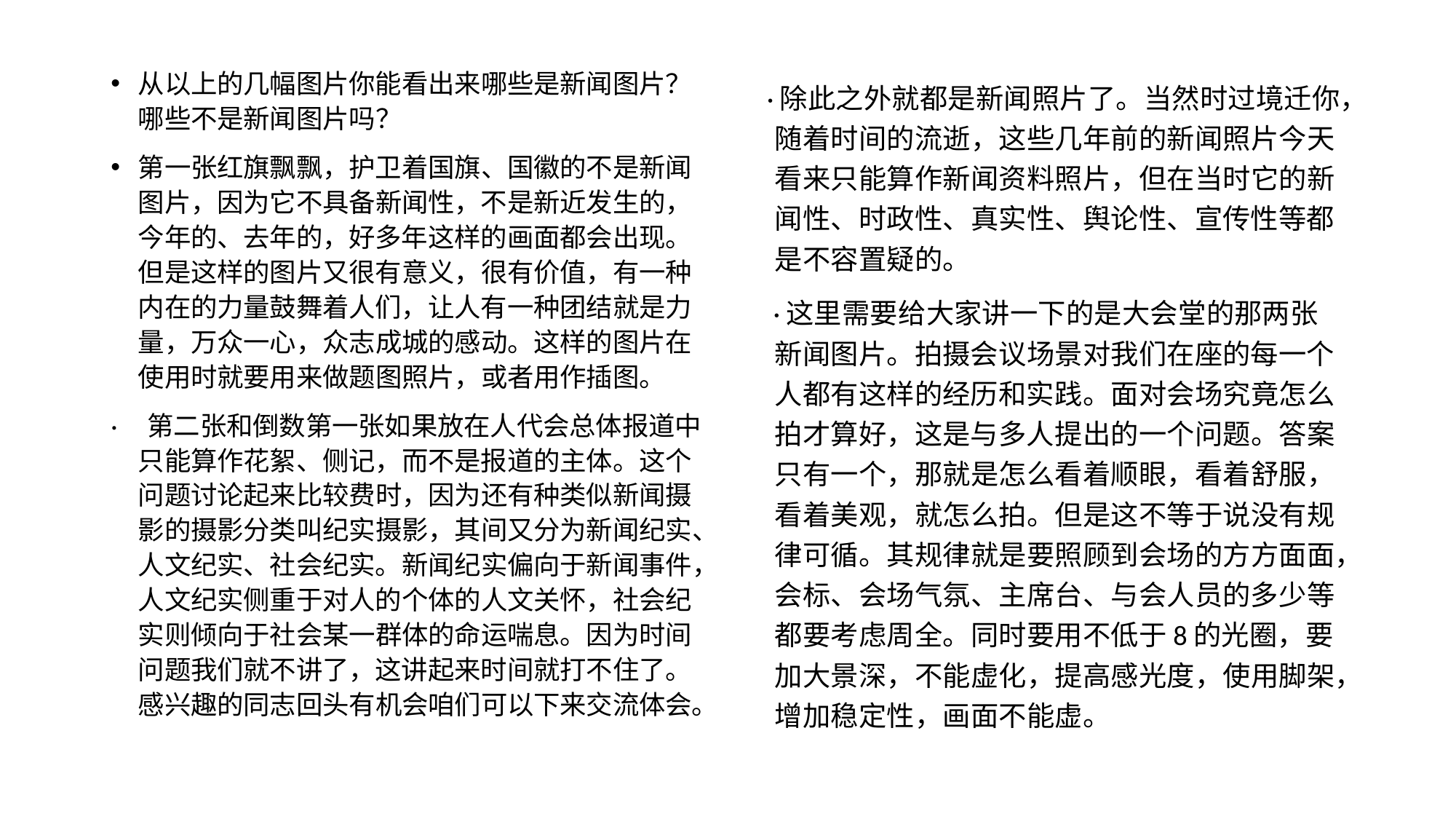

从以上的几幅图片你能看出来哪些是新闻图片？哪些不是新闻图片吗？
第一张红旗飘飘，护卫着国旗、国徽的不是新闻图片，因为它不具备新闻性，不是新近发生的，今年的、去年的，好多年这样的画面都会出现。但是这样的图片又很有意义，很有价值，有一种内在的力量鼓舞着人们，让人有一种团结就是力量，万众一心，众志成城的感动。这样的图片在使用时就要用来做题图照片，或者用作插图。
·    第二张和倒数第一张如果放在人代会总体报道中只能算作花絮、侧记，而不是报道的主体。这个问题讨论起来比较费时，因为还有种类似新闻摄影的摄影分类叫纪实摄影，其间又分为新闻纪实、人文纪实、社会纪实。新闻纪实偏向于新闻事件，人文纪实侧重于对人的个体的人文关怀，社会纪实则倾向于社会某一群体的命运喘息。因为时间问题我们就不讲了，这讲起来时间就打不住了。感兴趣的同志回头有机会咱们可以下来交流体会。

   ·除此之外就都是新闻照片了。当然时过境迁你，随着时间的流逝，这些几年前的新闻照片今天看来只能算作新闻资料照片，但在当时它的新闻性、时政性、真实性、舆论性、宣传性等都是不容置疑的。
    ·这里需要给大家讲一下的是大会堂的那两张新闻图片。拍摄会议场景对我们在座的每一个人都有这样的经历和实践。面对会场究竟怎么拍才算好，这是与多人提出的一个问题。答案只有一个，那就是怎么看着顺眼，看着舒服，看着美观，就怎么拍。但是这不等于说没有规律可循。其规律就是要照顾到会场的方方面面，会标、会场气氛、主席台、与会人员的多少等都要考虑周全。同时要用不低于8的光圈，要加大景深，不能虚化，提高感光度，使用脚架，增加稳定性，画面不能虚。